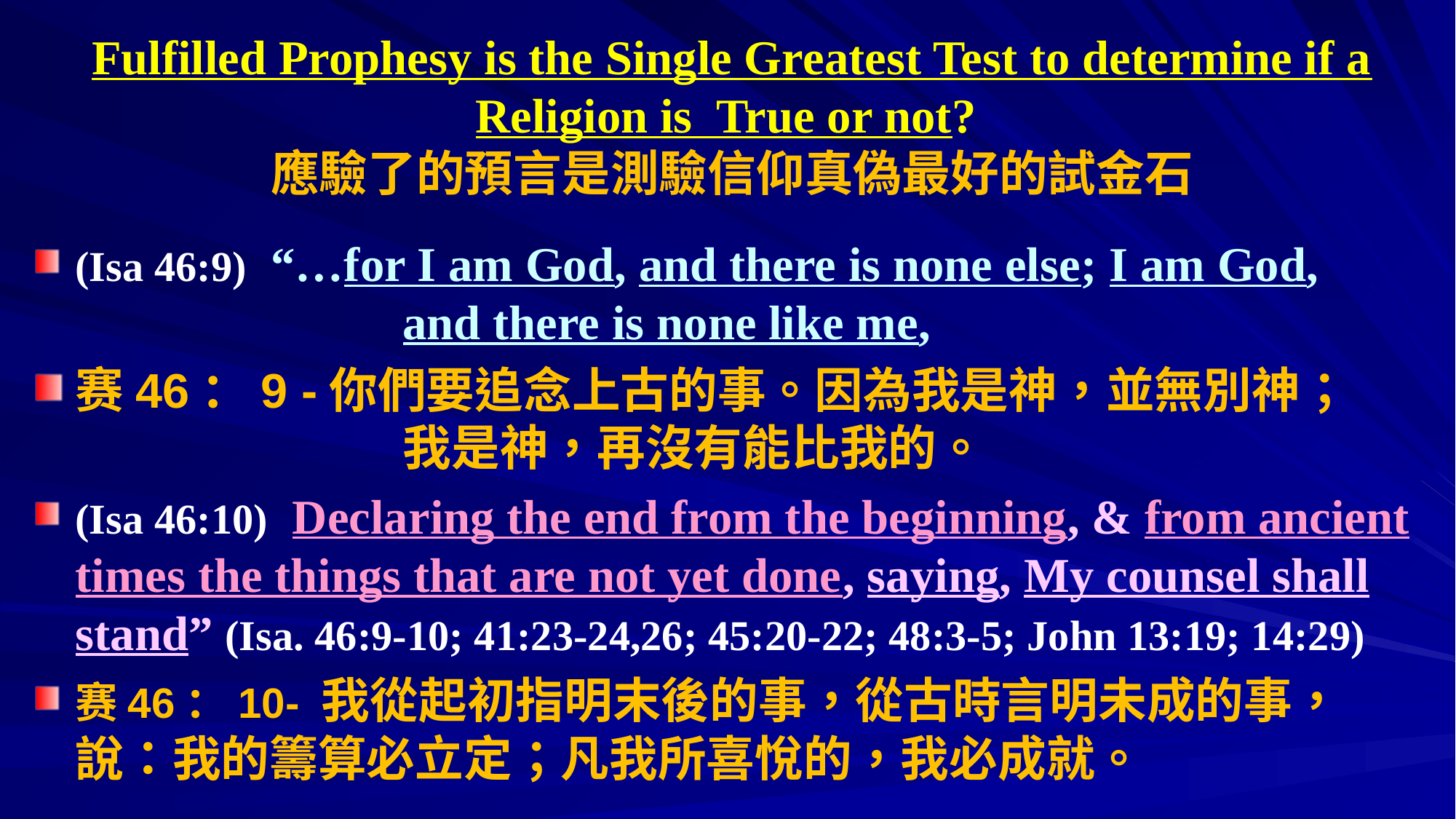

# Fulfilled Prophesy is the Single Greatest Test to determine if a Religion is  True or not? 應驗了的預言是測驗信仰真偽最好的試金石
(Isa 46:9)  “…for I am God, and there is none else; I am God, 				and there is none like me,
赛46：9 -你們要追念上古的事。因為我是神，並無別神；				我是神，再沒有能比我的。
(Isa 46:10)  Declaring the end from the beginning, & from ancient times the things that are not yet done, saying, My counsel shall stand” (Isa. 46:9-10; 41:23-24,26; 45:20-22; 48:3-5; John 13:19; 14:29)
赛46：10- 我從起初指明末後的事，從古時言明未成的事，說：我的籌算必立定；凡我所喜悅的，我必成就。